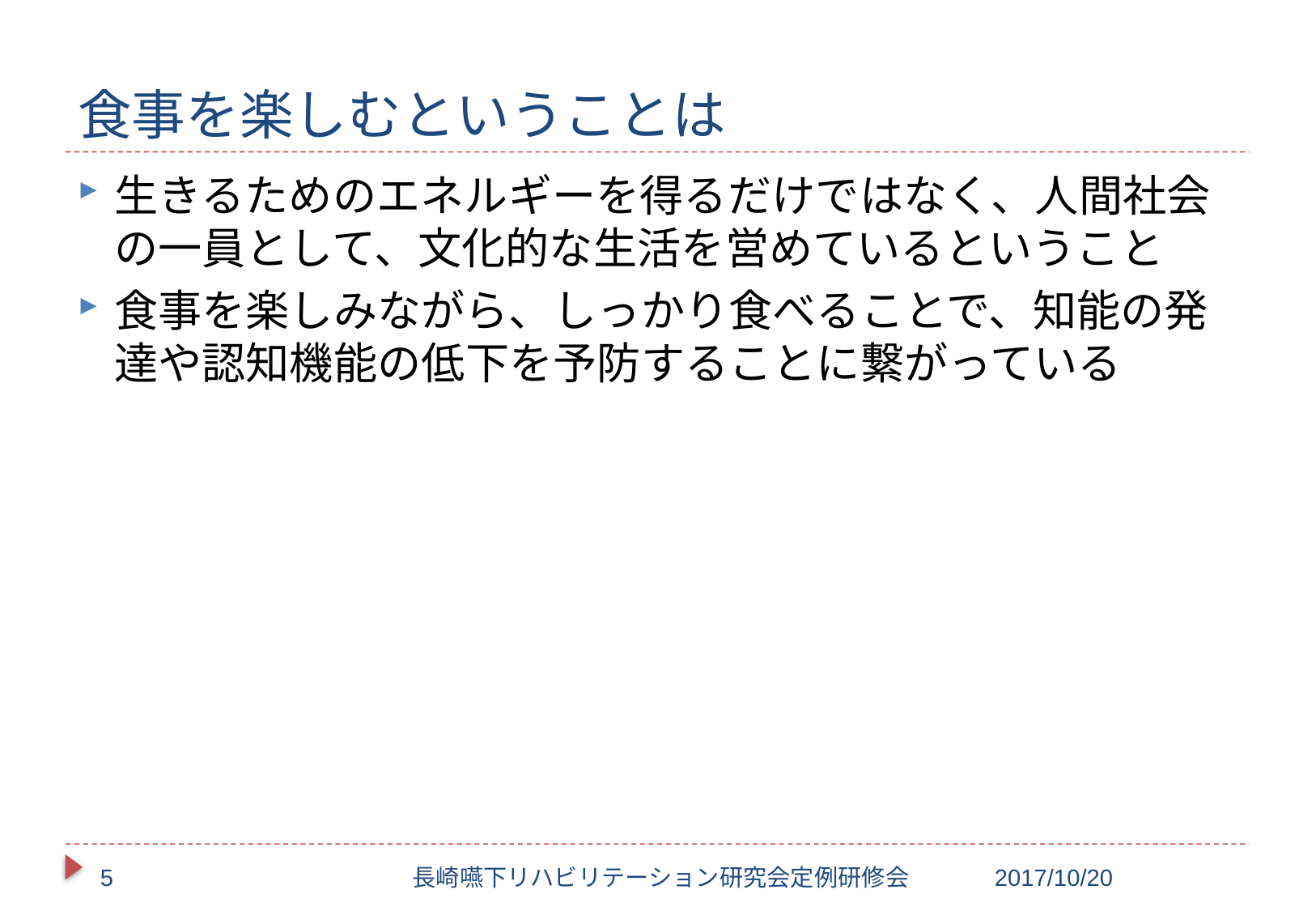

# 食事を楽しむということは
生きるためのエネルギーを得るだけではなく、人間社会の一員として、文化的な生活を営めているということ
食事を楽しみながら、しっかり食べることで、知能の発達や認知機能の低下を予防することに繋がっている
5
長崎嚥下リハビリテーション研究会定例研修会
2017/10/20